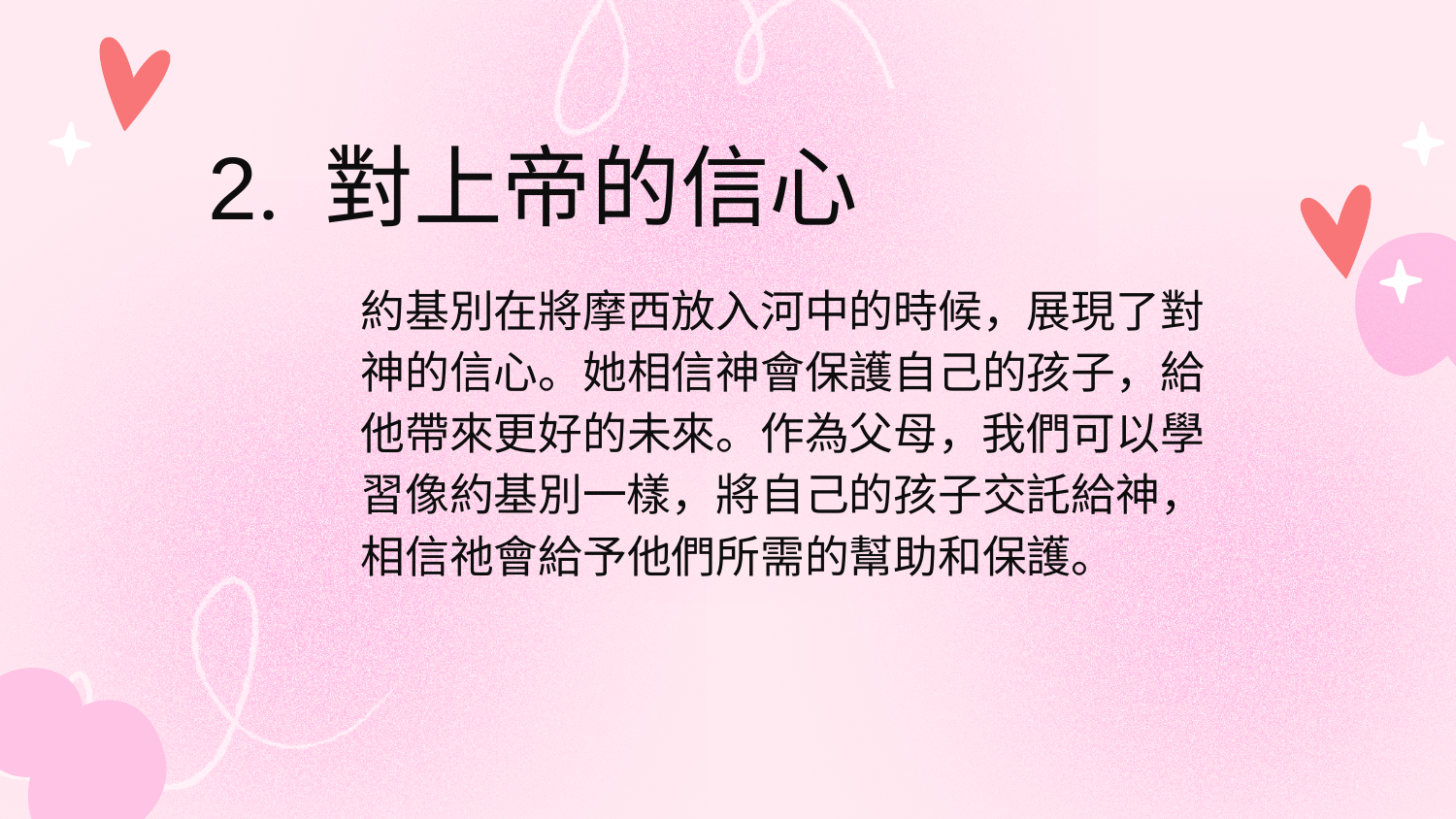

# 2. 對上帝的信心
約基別在將摩西放入河中的時候，展現了對神的信心。她相信神會保護自己的孩子，給他帶來更好的未來。作為父母，我們可以學習像約基別一樣，將自己的孩子交託給神，相信祂會給予他們所需的幫助和保護。